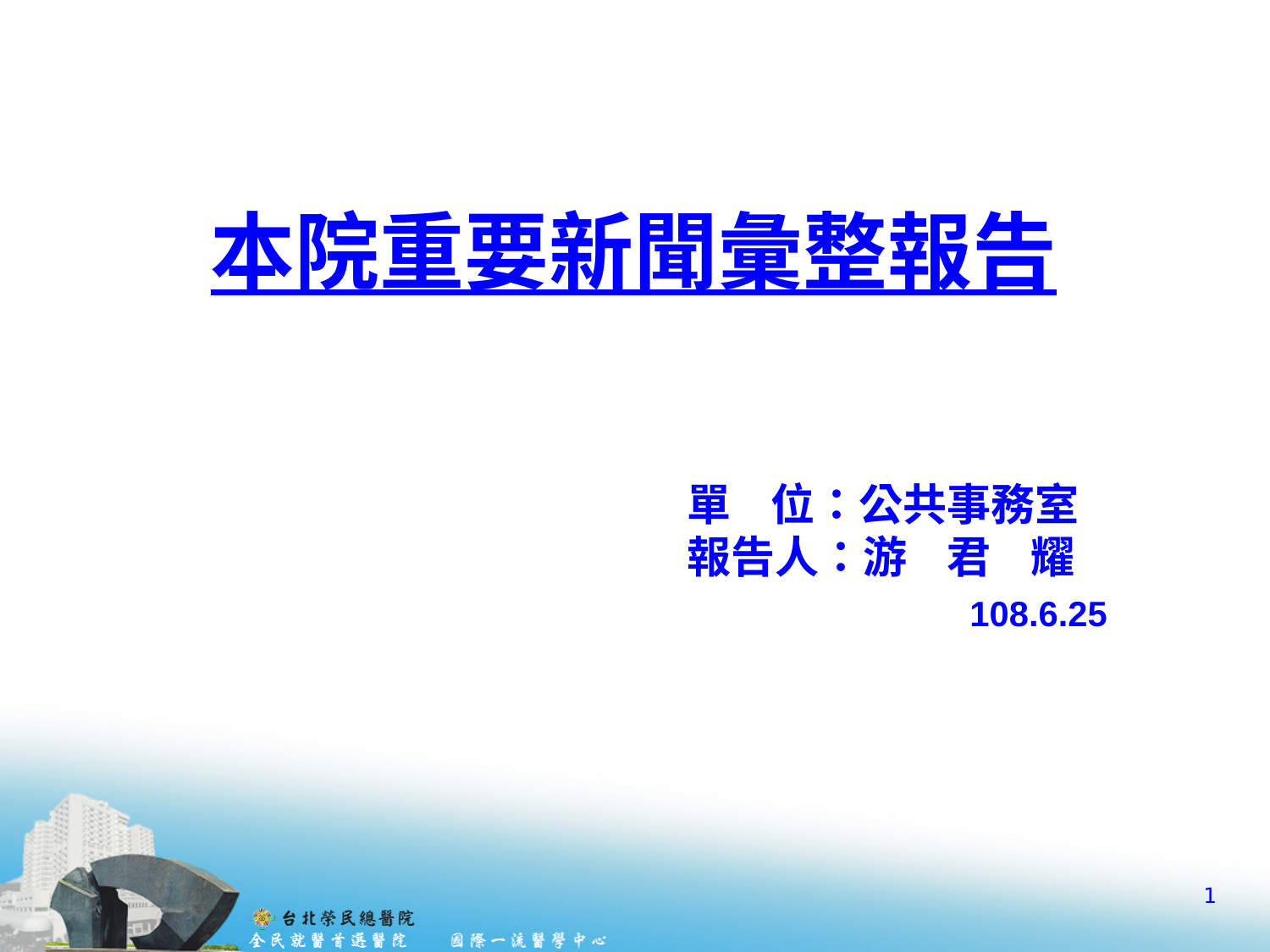

# 本院重要新聞彙整報告
單    位：公共事務室
報告人：游    君    耀
                       108.6.25
1